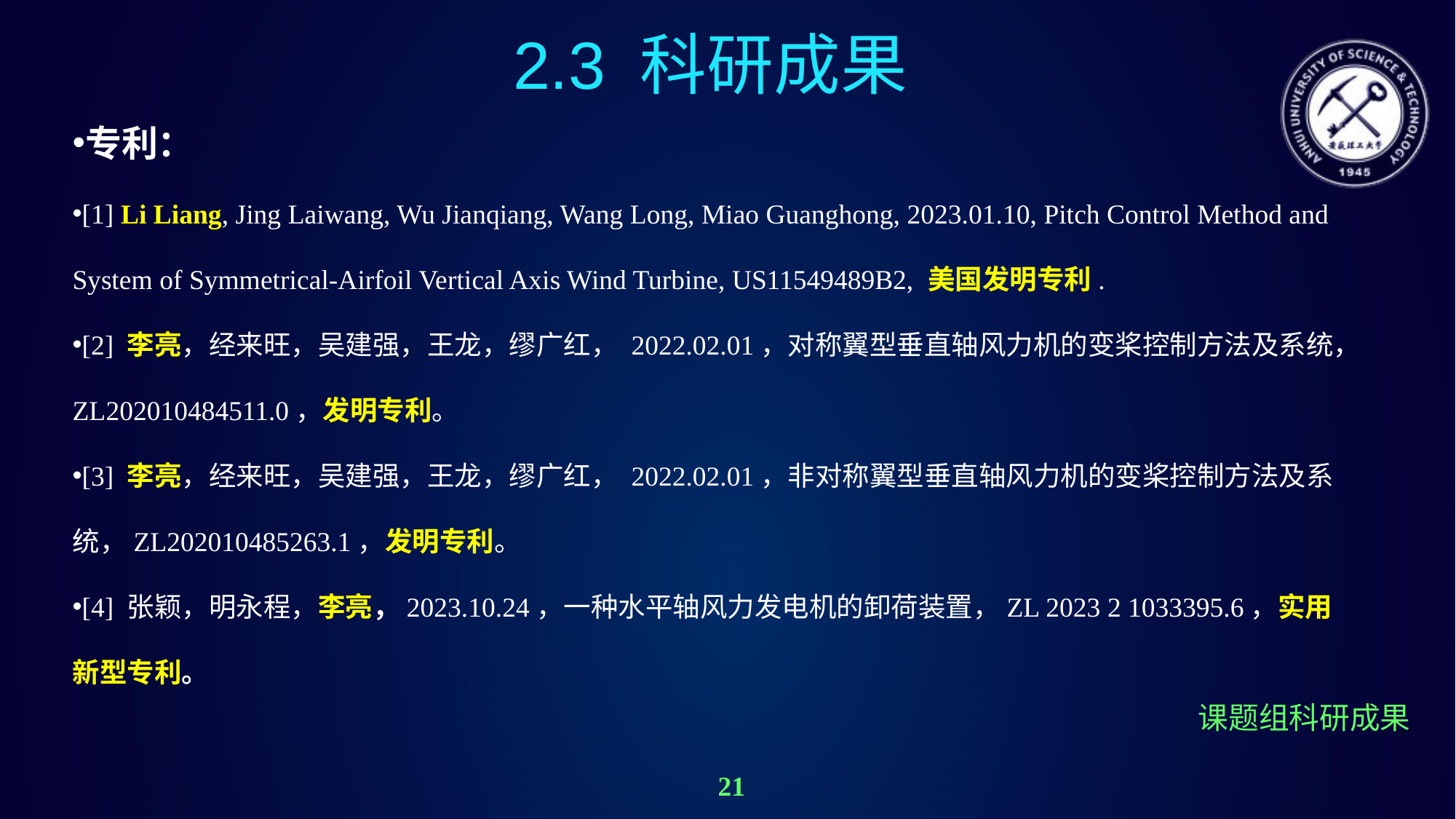

2.3 科研成果

专利：
[1] Li Liang, Jing Laiwang, Wu Jianqiang, Wang Long, Miao Guanghong, 2023.01.10, Pitch Control Method and System of Symmetrical-Airfoil Vertical Axis Wind Turbine, US11549489B2, 美国发明专利.
[2] 李亮，经来旺，吴建强，王龙，缪广红， 2022.02.01，对称翼型垂直轴风力机的变桨控制方法及系统，ZL202010484511.0，发明专利。
[3] 李亮，经来旺，吴建强，王龙，缪广红， 2022.02.01，非对称翼型垂直轴风力机的变桨控制方法及系统，ZL202010485263.1，发明专利。
[4] 张颖，明永程，李亮，2023.10.24，一种水平轴风力发电机的卸荷装置，ZL 2023 2 1033395.6，实用新型专利。

课题组科研成果
21